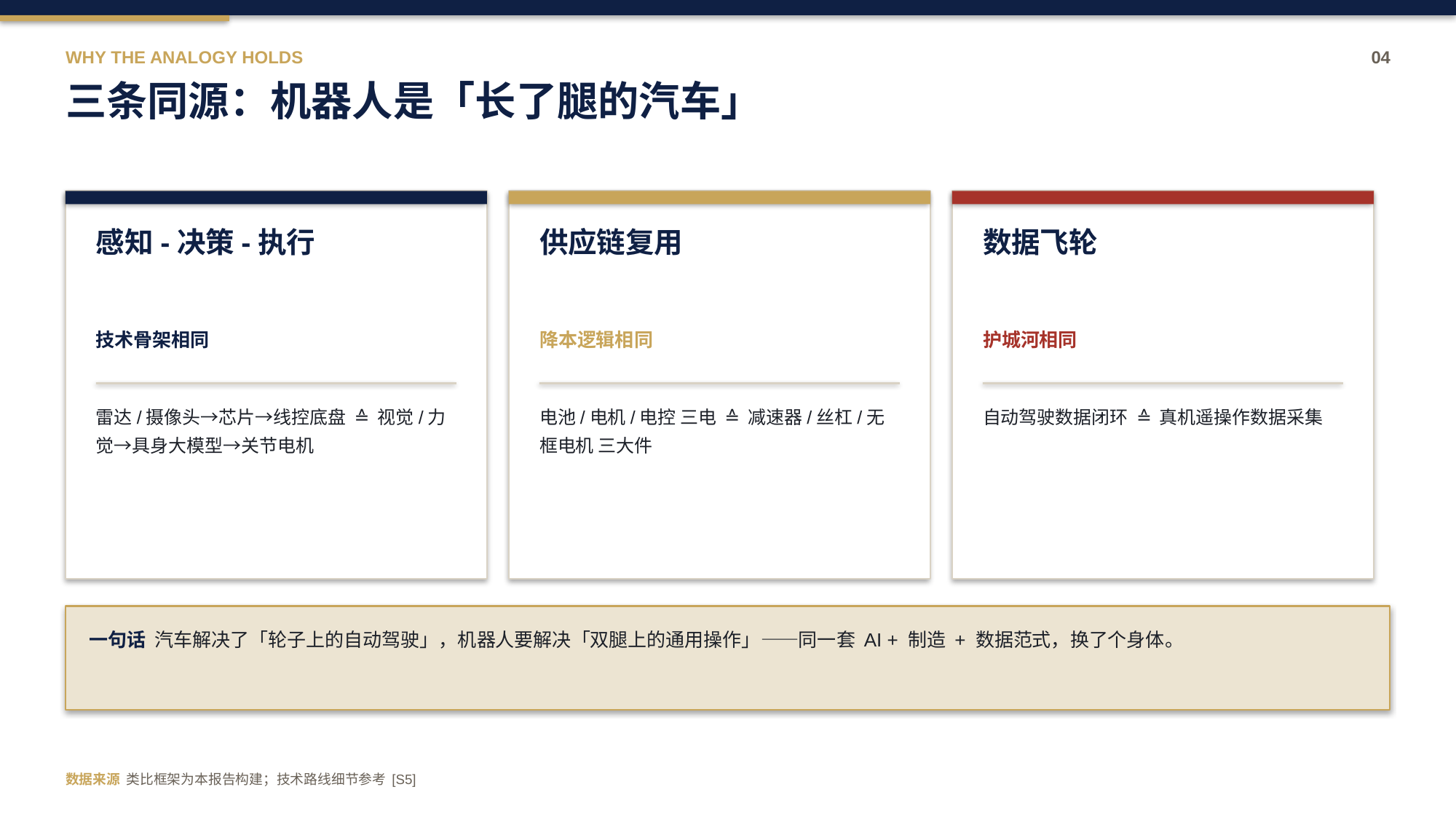

WHY THE ANALOGY HOLDS
04
三条同源：机器人是「长了腿的汽车」

感知-决策-执行
供应链复用
数据飞轮
技术骨架相同
降本逻辑相同
护城河相同

雷达/摄像头→芯片→线控底盘  ≙  视觉/力觉→具身大模型→关节电机
电池/电机/电控 三电  ≙  减速器/丝杠/无框电机 三大件
自动驾驶数据闭环  ≙  真机遥操作数据采集

一句话  汽车解决了「轮子上的自动驾驶」，机器人要解决「双腿上的通用操作」——同一套 AI + 制造 + 数据范式，换了个身体。
数据来源  类比框架为本报告构建；技术路线细节参考 [S5]